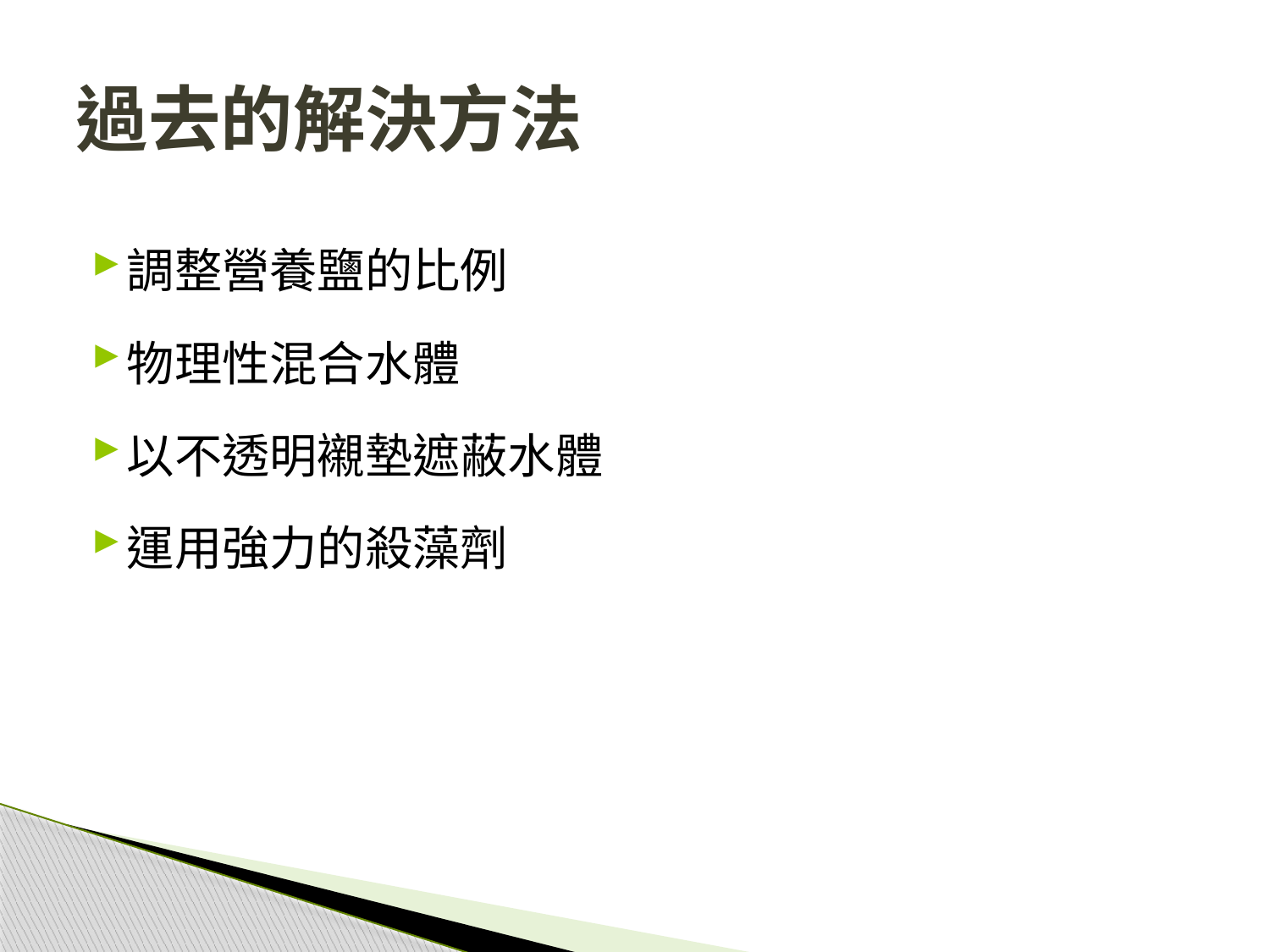

# 過去的解決方法
調整營養鹽的比例
物理性混合水體
以不透明襯墊遮蔽水體
運用強力的殺藻劑